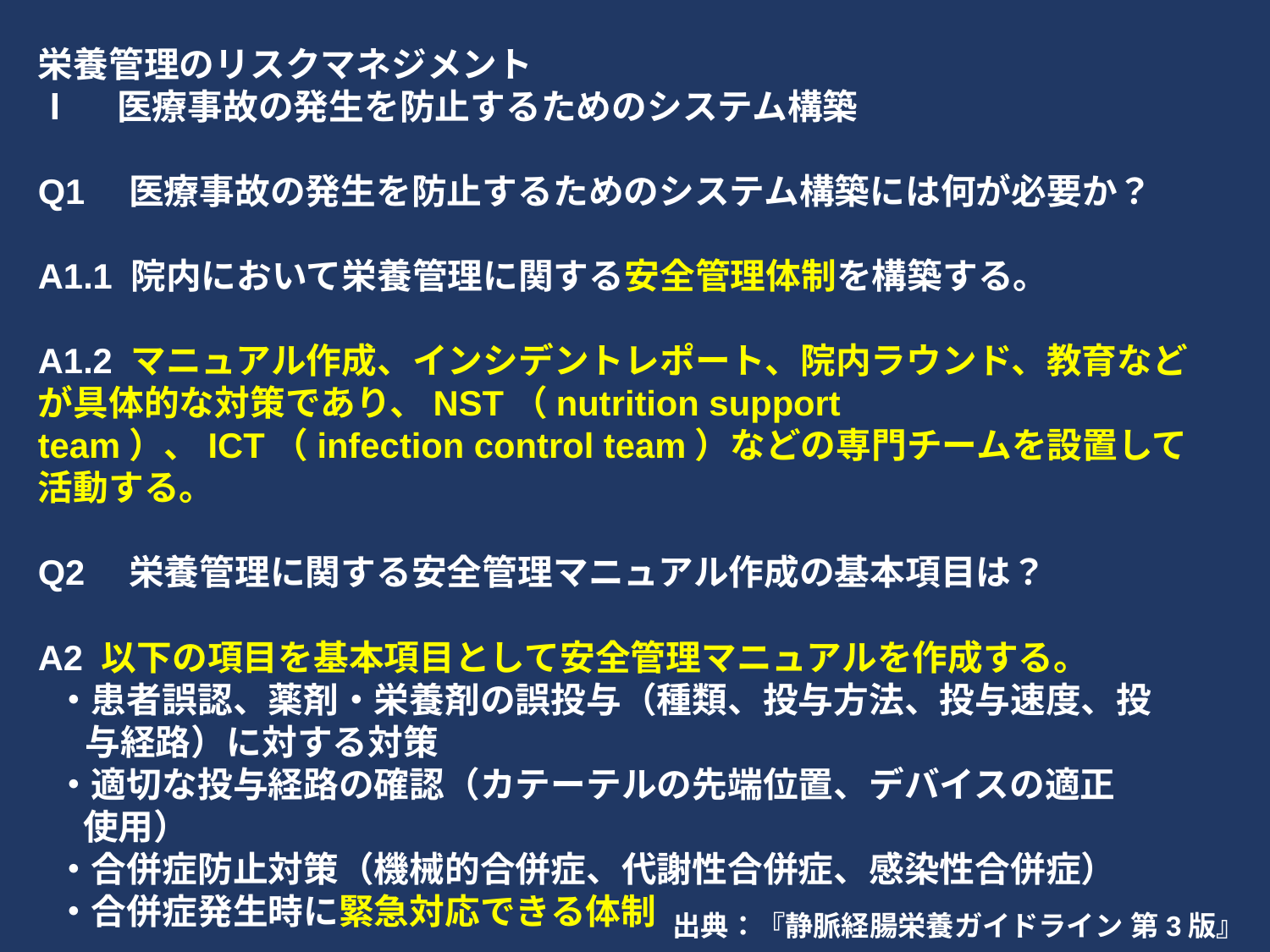

栄養管理のリスクマネジメント
Ⅰ　医療事故の発生を防止するためのシステム構築

Q1　医療事故の発生を防止するためのシステム構築には何が必要か？

A1.1 院内において栄養管理に関する安全管理体制を構築する。

A1.2 マニュアル作成、インシデントレポート、院内ラウンド、教育などが具体的な対策であり、NST（nutrition support team）、ICT（infection control team）などの専門チームを設置して活動する。

Q2　栄養管理に関する安全管理マニュアル作成の基本項目は？

A2 以下の項目を基本項目として安全管理マニュアルを作成する。
 ・患者誤認、薬剤・栄養剤の誤投与（種類、投与方法、投与速度、投
    与経路）に対する対策
 ・適切な投与経路の確認（カテーテルの先端位置、デバイスの適正
　 使用）
 ・合併症防止対策（機械的合併症、代謝性合併症、感染性合併症）
 ・合併症発生時に緊急対応できる体制

出典：『静脈経腸栄養ガイドライン 第3版』